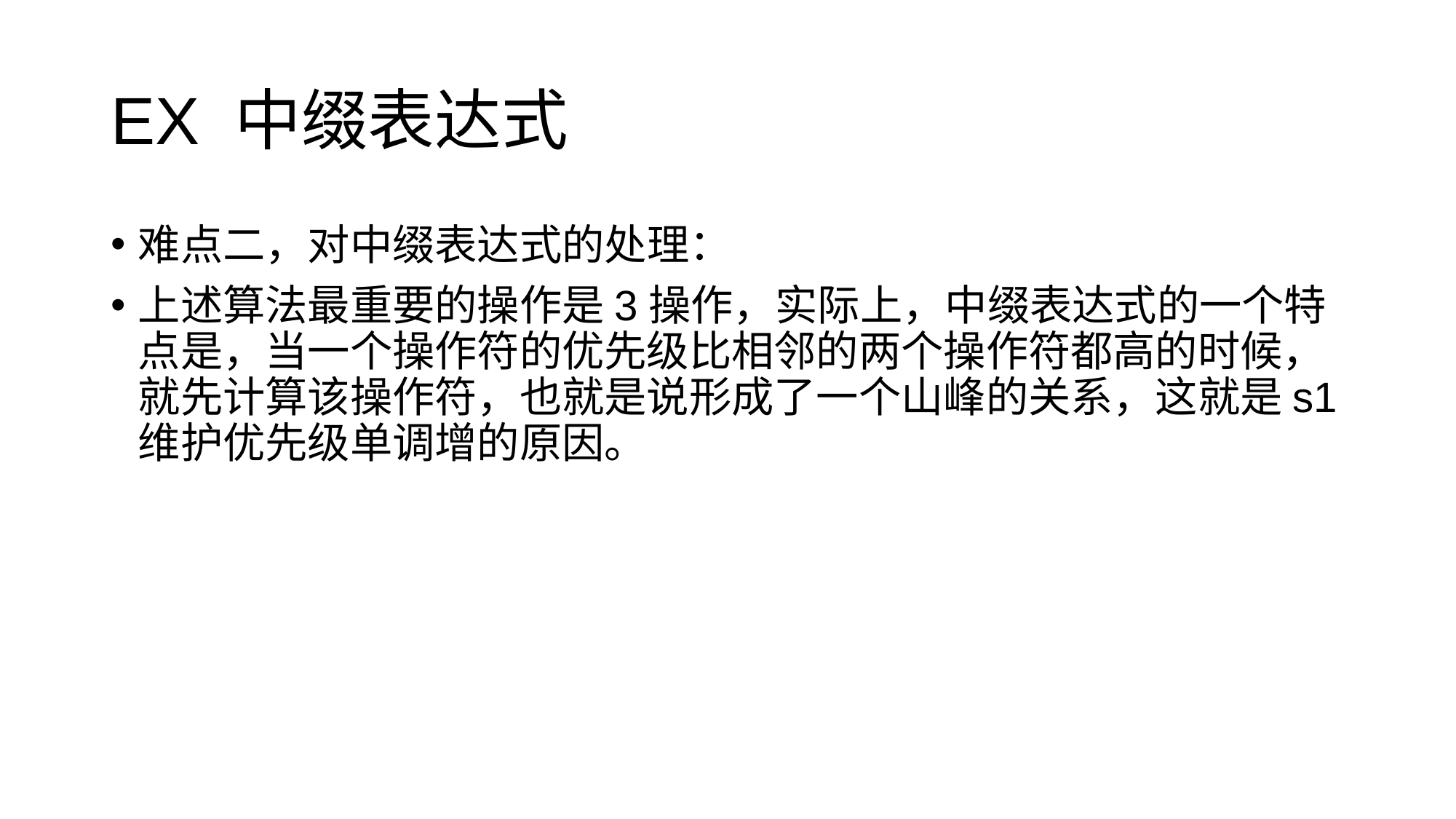

# EX 中缀表达式
难点二，对中缀表达式的处理：
上述算法最重要的操作是3操作，实际上，中缀表达式的一个特点是，当一个操作符的优先级比相邻的两个操作符都高的时候，就先计算该操作符，也就是说形成了一个山峰的关系，这就是s1维护优先级单调增的原因。